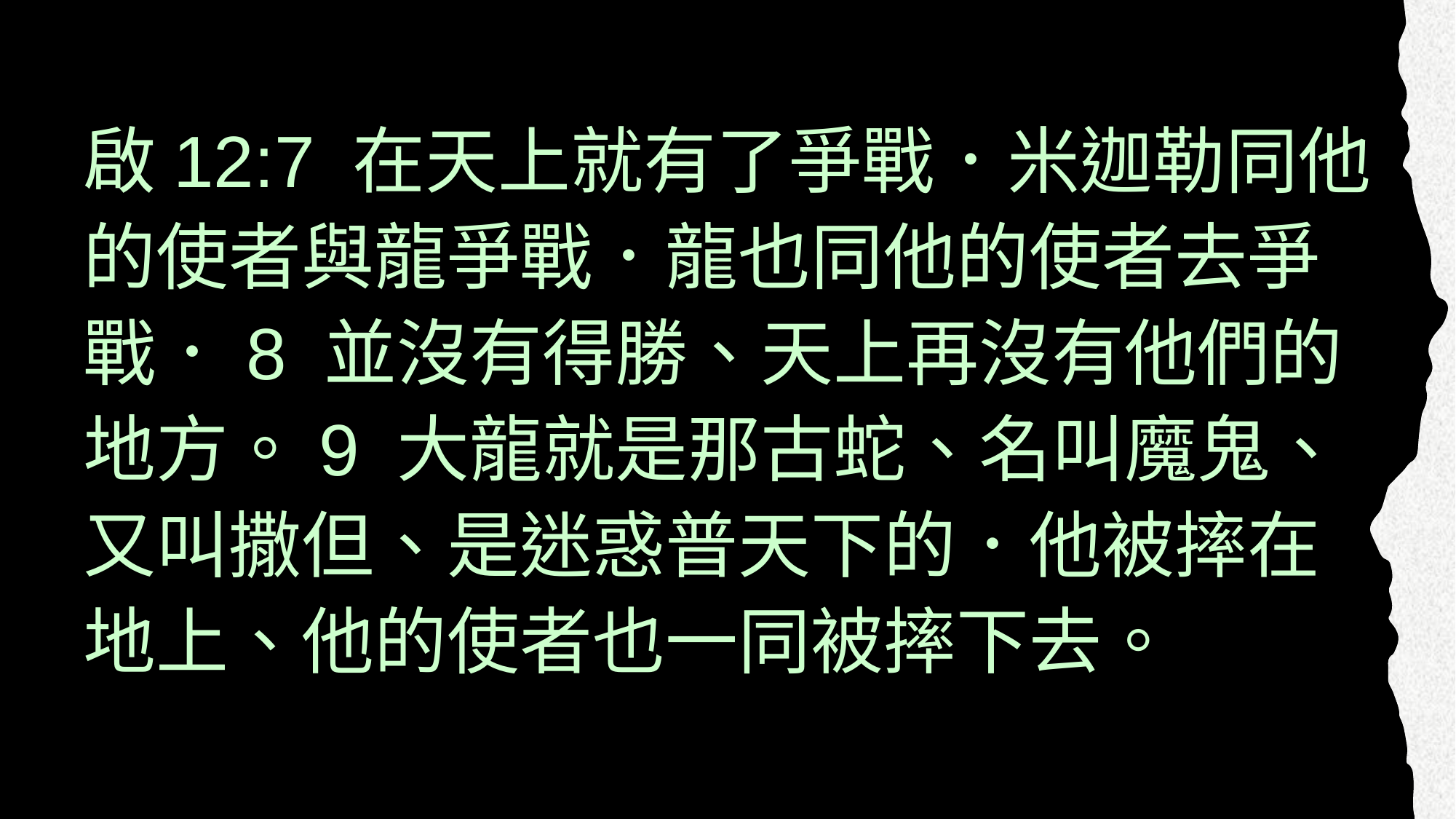

啟12:7 在天上就有了爭戰．米迦勒同他的使者與龍爭戰．龍也同他的使者去爭戰．8 並沒有得勝、天上再沒有他們的地方。9 大龍就是那古蛇、名叫魔鬼、又叫撒但、是迷惑普天下的．他被摔在地上、他的使者也一同被摔下去。